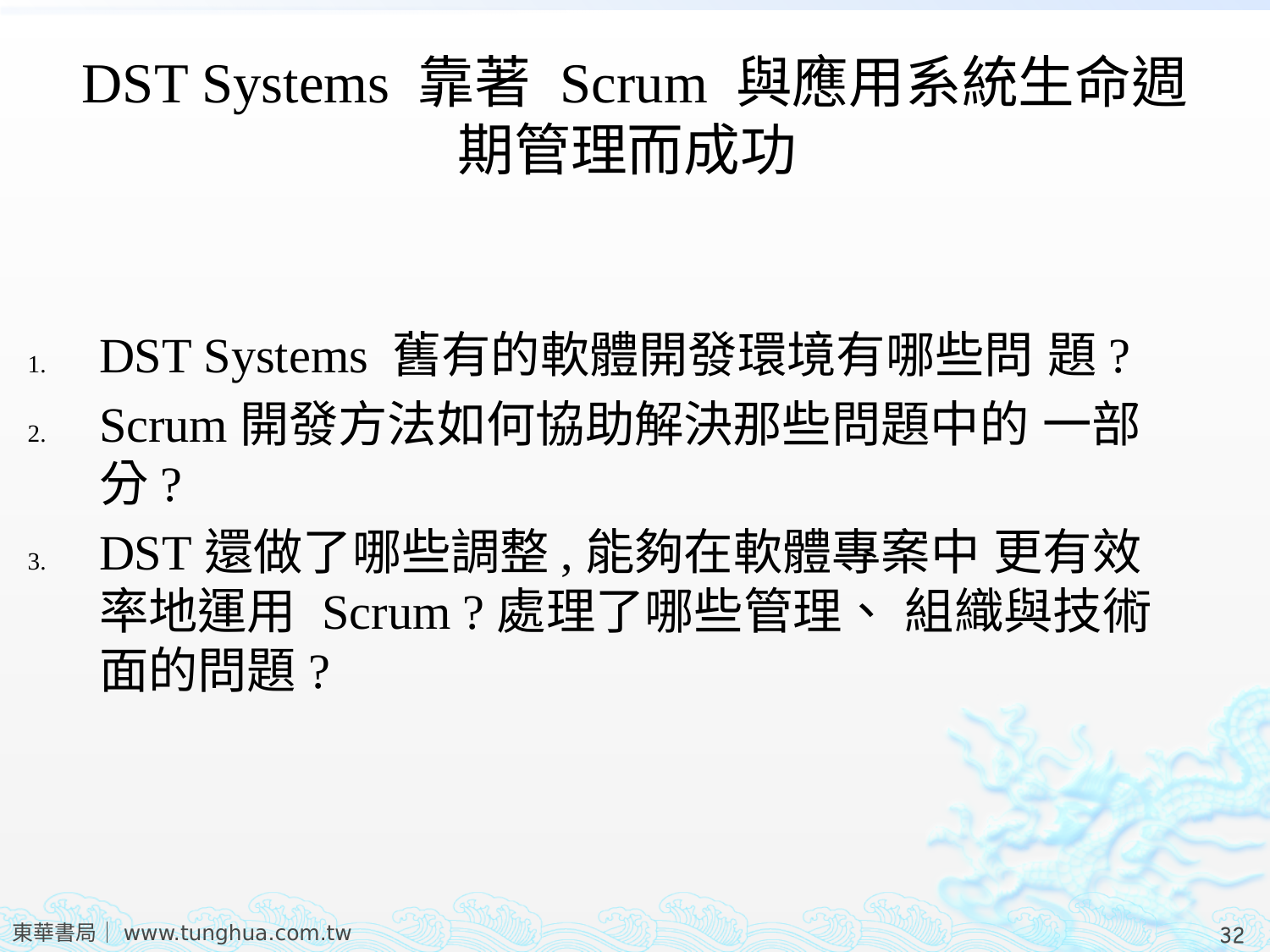

DST Systems 靠著 Scrum 與應用系統生命週期管理而成功
DST Systems 舊有的軟體開發環境有哪些問 題?
Scrum開發方法如何協助解決那些問題中的 一部分?
DST還做了哪些調整,能夠在軟體專案中 更有效率地運用 Scrum ?處理了哪些管理、 組織與技術面的問題?